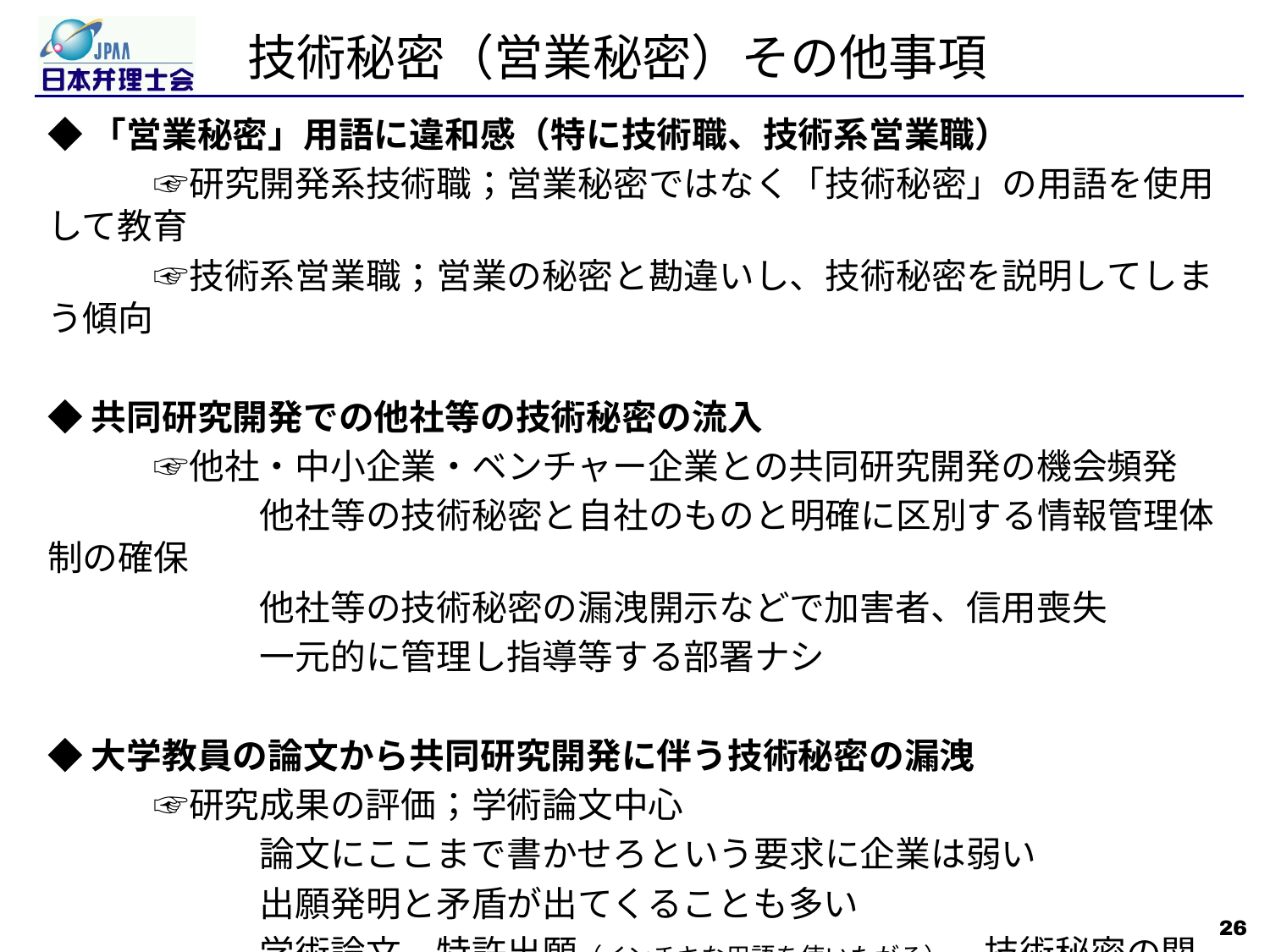

# 技術秘密（営業秘密）その他事項
◆「営業秘密」用語に違和感（特に技術職、技術系営業職）
　　　☞研究開発系技術職；営業秘密ではなく「技術秘密」の用語を使用して教育
　　　☞技術系営業職；営業の秘密と勘違いし、技術秘密を説明してしまう傾向

◆共同研究開発での他社等の技術秘密の流入
　　　☞他社・中小企業・ベンチャー企業との共同研究開発の機会頻発
　　　　　　他社等の技術秘密と自社のものと明確に区別する情報管理体制の確保
　　　　　　他社等の技術秘密の漏洩開示などで加害者、信用喪失
　　　　　　一元的に管理し指導等する部署ナシ

◆大学教員の論文から共同研究開発に伴う技術秘密の漏洩
　　　☞研究成果の評価；学術論文中心
　　　　　　論文にここまで書かせろという要求に企業は弱い
　　　　　　出願発明と矛盾が出てくることも多い
　　　　　　学術論文、特許出願（インチキな用語を使いたがる）、技術秘密の関係の不理解

26